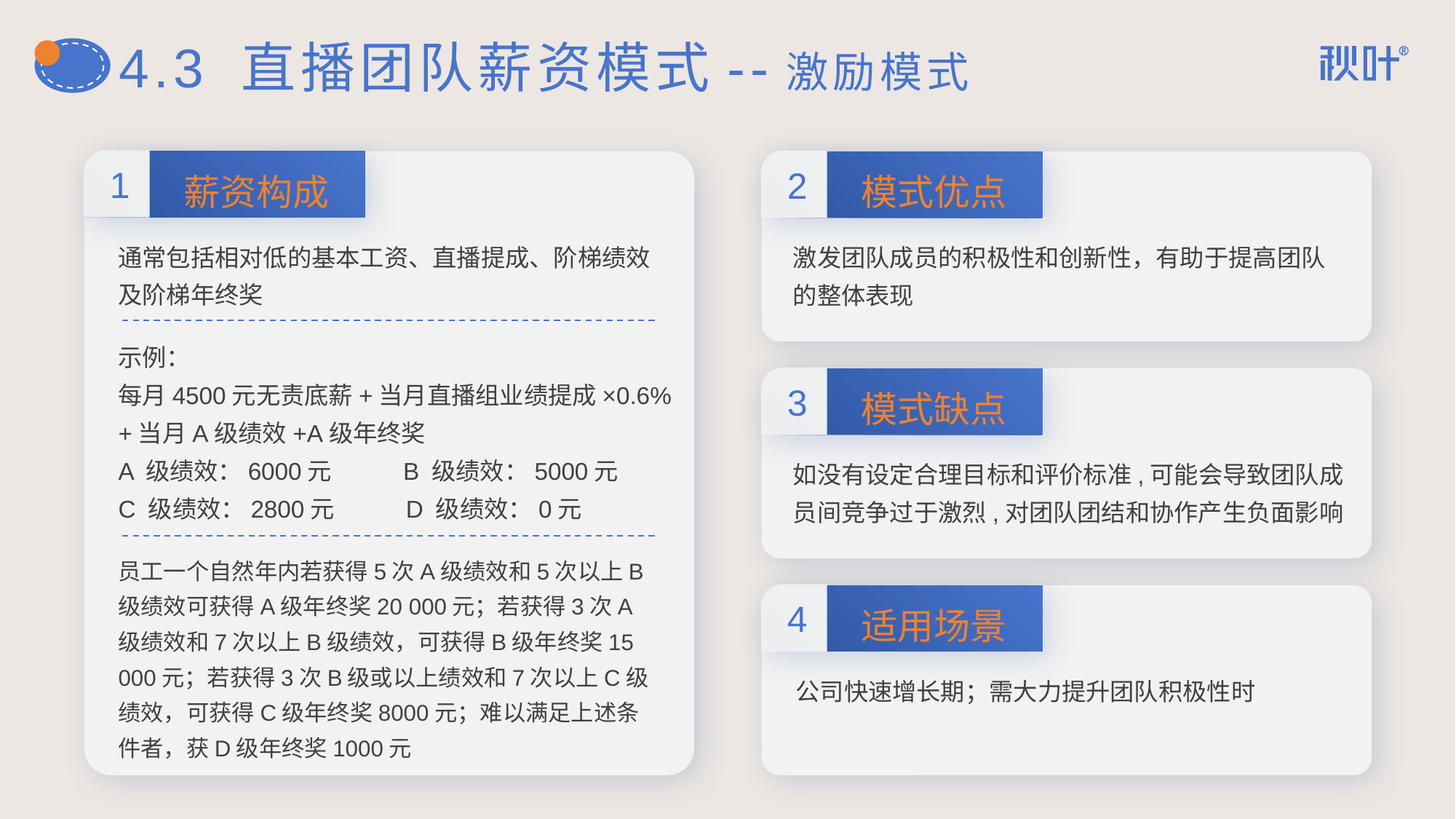

# 4.3 直播团队薪资模式--激励模式
1

薪资构成
通常包括相对低的基本工资、直播提成、阶梯绩效及阶梯年终奖
示例：
每月4500元无责底薪+当月直播组业绩提成×0.6%+当月A级绩效+A级年终奖
A 级绩效：6000元            B 级绩效：5000元
C 级绩效：2800元            D 级绩效：0元
员工一个自然年内若获得5次A级绩效和5次以上B级绩效可获得A级年终奖20 000元；若获得3次A级绩效和7次以上B级绩效，可获得B级年终奖15 000元；若获得3次B级或以上绩效和7次以上C级绩效，可获得C级年终奖8000元；难以满足上述条件者，获D级年终奖1000元
2

模式优点
激发团队成员的积极性和创新性，有助于提高团队的整体表现
3

模式缺点
如没有设定合理目标和评价标准,可能会导致团队成员间竞争过于激烈,对团队团结和协作产生负面影响
4

适用场景
公司快速增长期；需大力提升团队积极性时